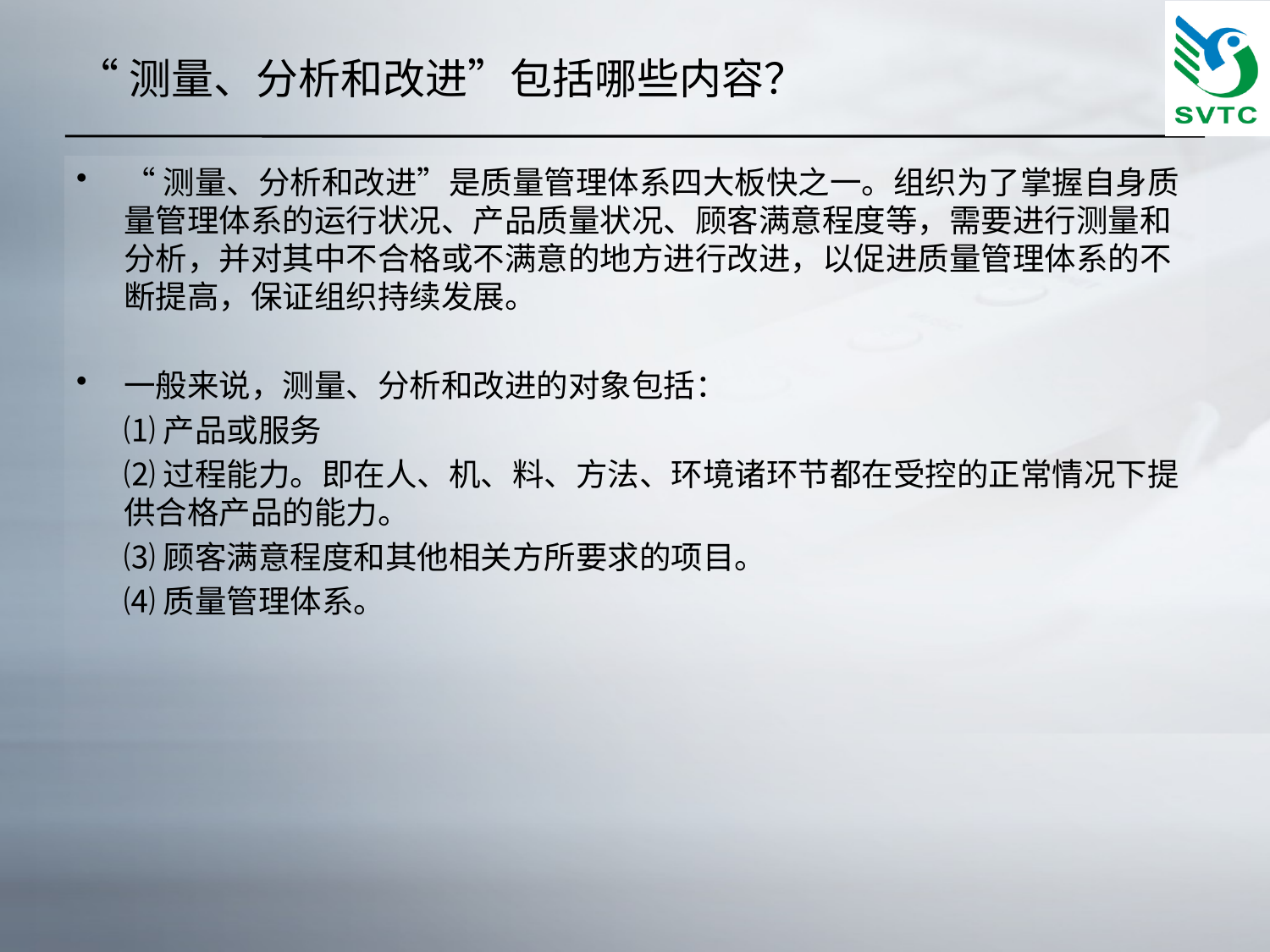

# “测量、分析和改进”包括哪些内容？
“测量、分析和改进”是质量管理体系四大板快之一。组织为了掌握自身质量管理体系的运行状况、产品质量状况、顾客满意程度等，需要进行测量和分析，并对其中不合格或不满意的地方进行改进，以促进质量管理体系的不断提高，保证组织持续发展。

一般来说，测量、分析和改进的对象包括：
	⑴产品或服务
	⑵过程能力。即在人、机、料、方法、环境诸环节都在受控的正常情况下提供合格产品的能力。
	⑶顾客满意程度和其他相关方所要求的项目。
	⑷质量管理体系。